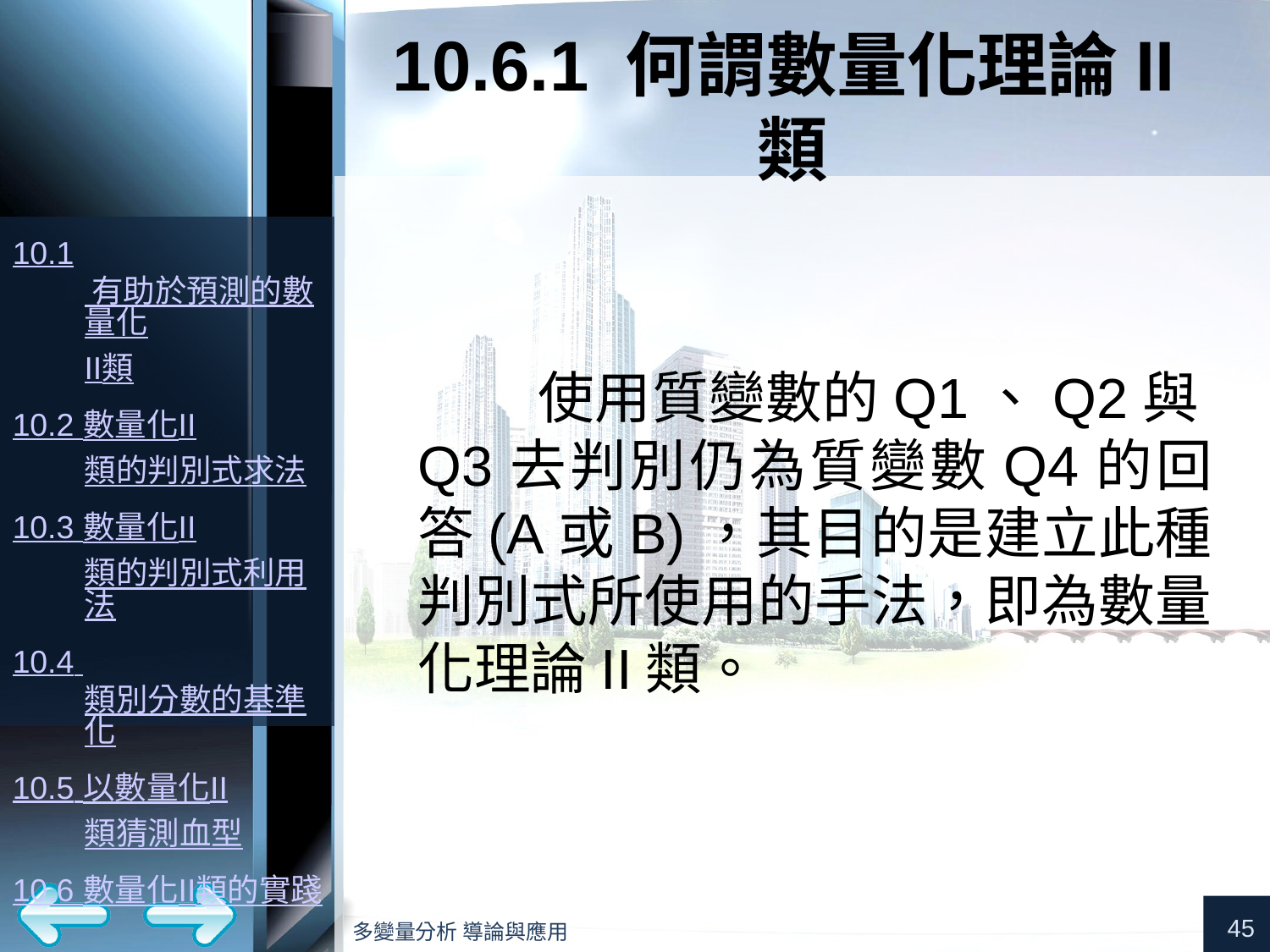

# 10.6.1 何謂數量化理論II類
使用質變數的Q1、Q2與Q3去判別仍為質變數Q4的回答(A或B)，其目的是建立此種判別式所使用的手法，即為數量化理論II類。
45
多變量分析 導論與應用